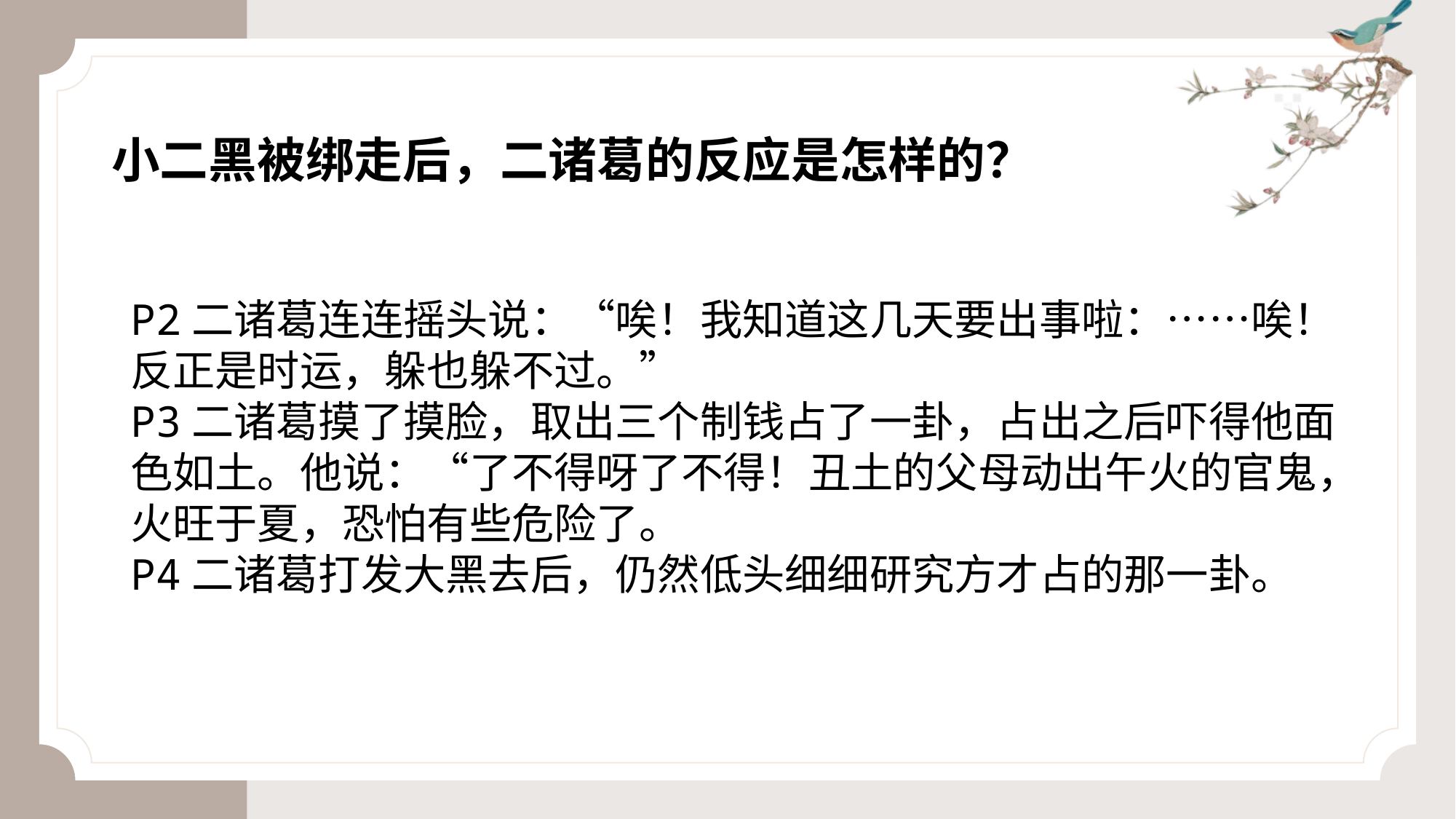

小二黑被绑走后，二诸葛的反应是怎样的？
P2二诸葛连连摇头说：“唉！我知道这几天要出事啦：……唉！反正是时运，躲也躲不过。”
P3二诸葛摸了摸脸，取出三个制钱占了一卦，占出之后吓得他面色如土。他说：“了不得呀了不得！丑土的父母动出午火的官鬼，火旺于夏，恐怕有些危险了。
P4二诸葛打发大黑去后，仍然低头细细研究方才占的那一卦。